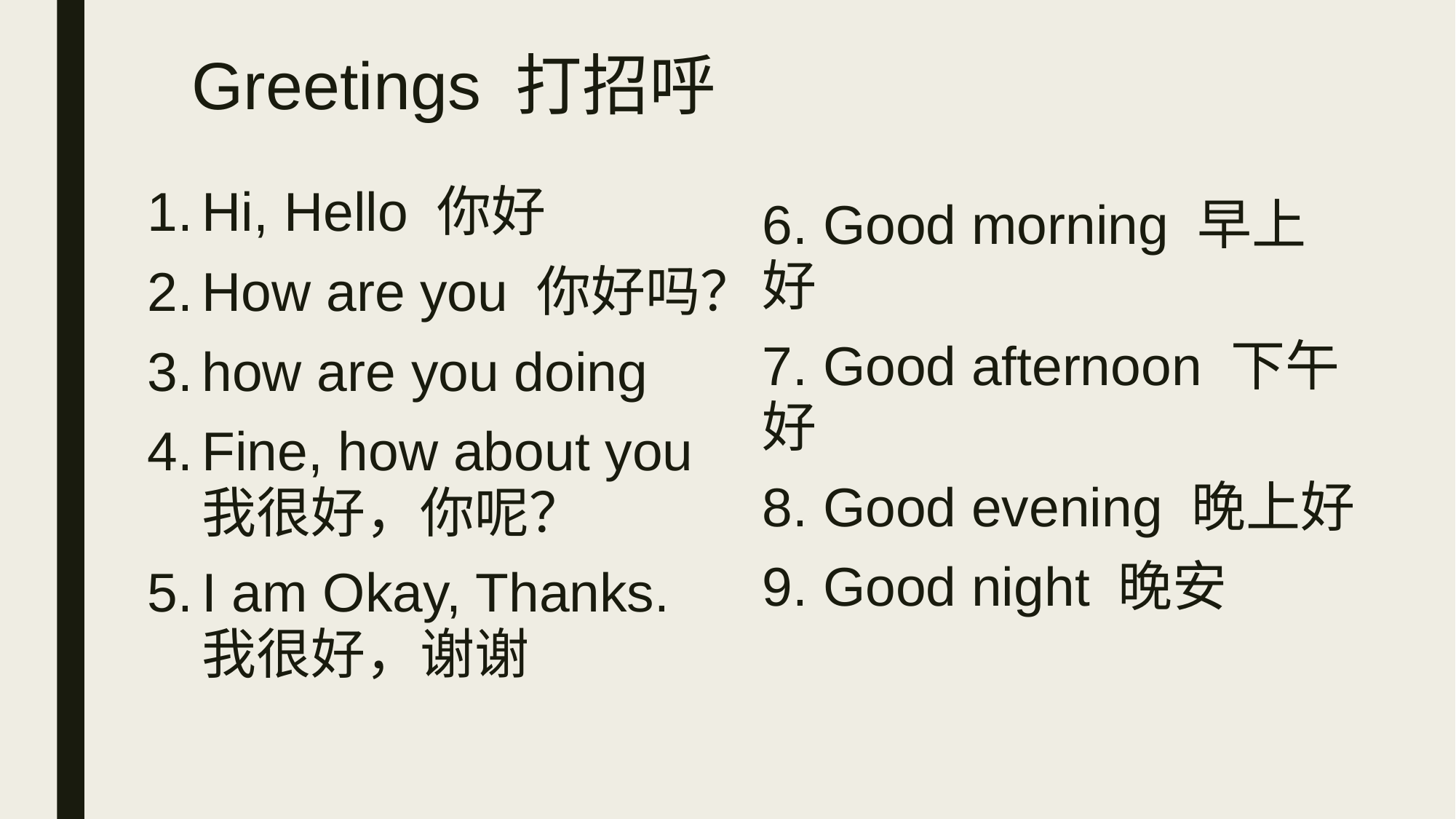

# Greetings 打招呼
Hi, Hello 你好
How are you 你好吗？
how are you doing
Fine, how about you
我很好，你呢？
I am Okay, Thanks.
我很好，谢谢
6. Good morning 早上好
7. Good afternoon 下午好
8. Good evening 晚上好
9. Good night 晚安